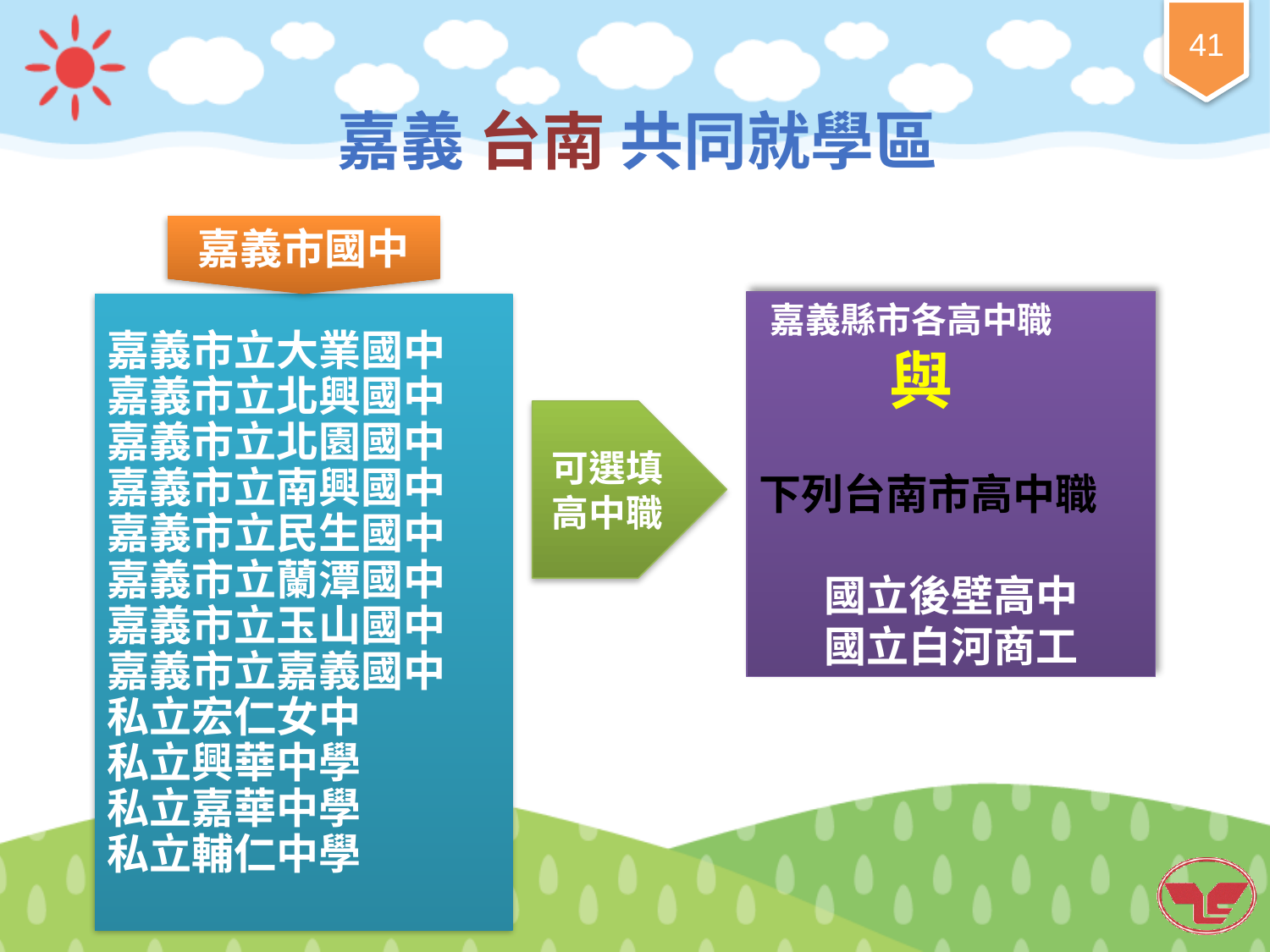

嘉義 台南 共同就學區
嘉義市國中

嘉義市立大業國中
嘉義市立北興國中
嘉義市立北園國中
嘉義市立南興國中
嘉義市立民生國中
嘉義市立蘭潭國中
嘉義市立玉山國中
嘉義市立嘉義國中
私立宏仁女中
私立興華中學
私立嘉華中學
私立輔仁中學

 嘉義縣市各高中職
        與

下列台南市高中職

國立後壁高中
國立白河商工
可選填高中職